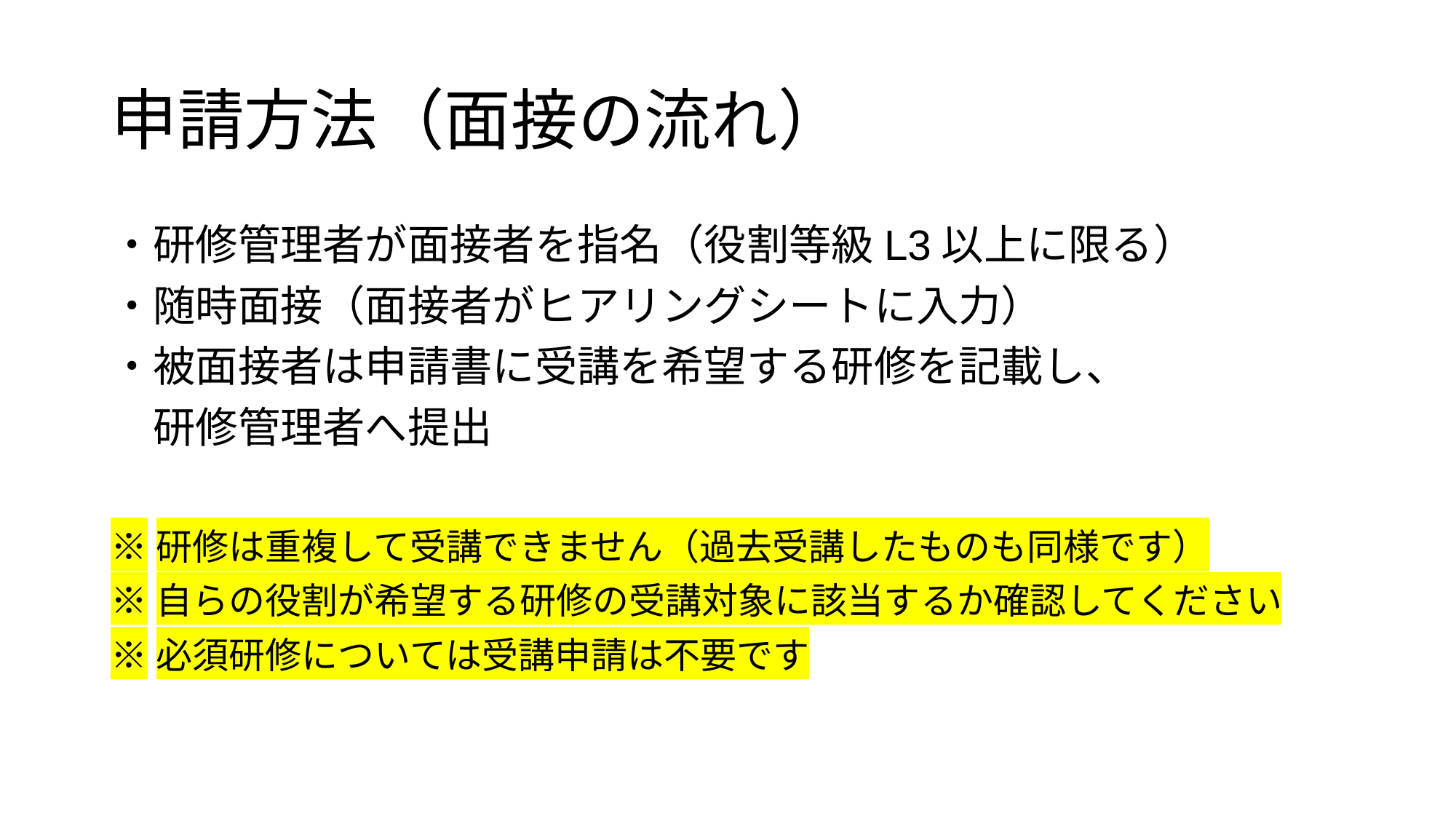

# 申請方法（面接の流れ）
・研修管理者が面接者を指名（役割等級L3以上に限る）
・随時面接（面接者がヒアリングシートに入力）
・被面接者は申請書に受講を希望する研修を記載し、
　研修管理者へ提出

※研修は重複して受講できません（過去受講したものも同様です）
※自らの役割が希望する研修の受講対象に該当するか確認してください
※必須研修については受講申請は不要です